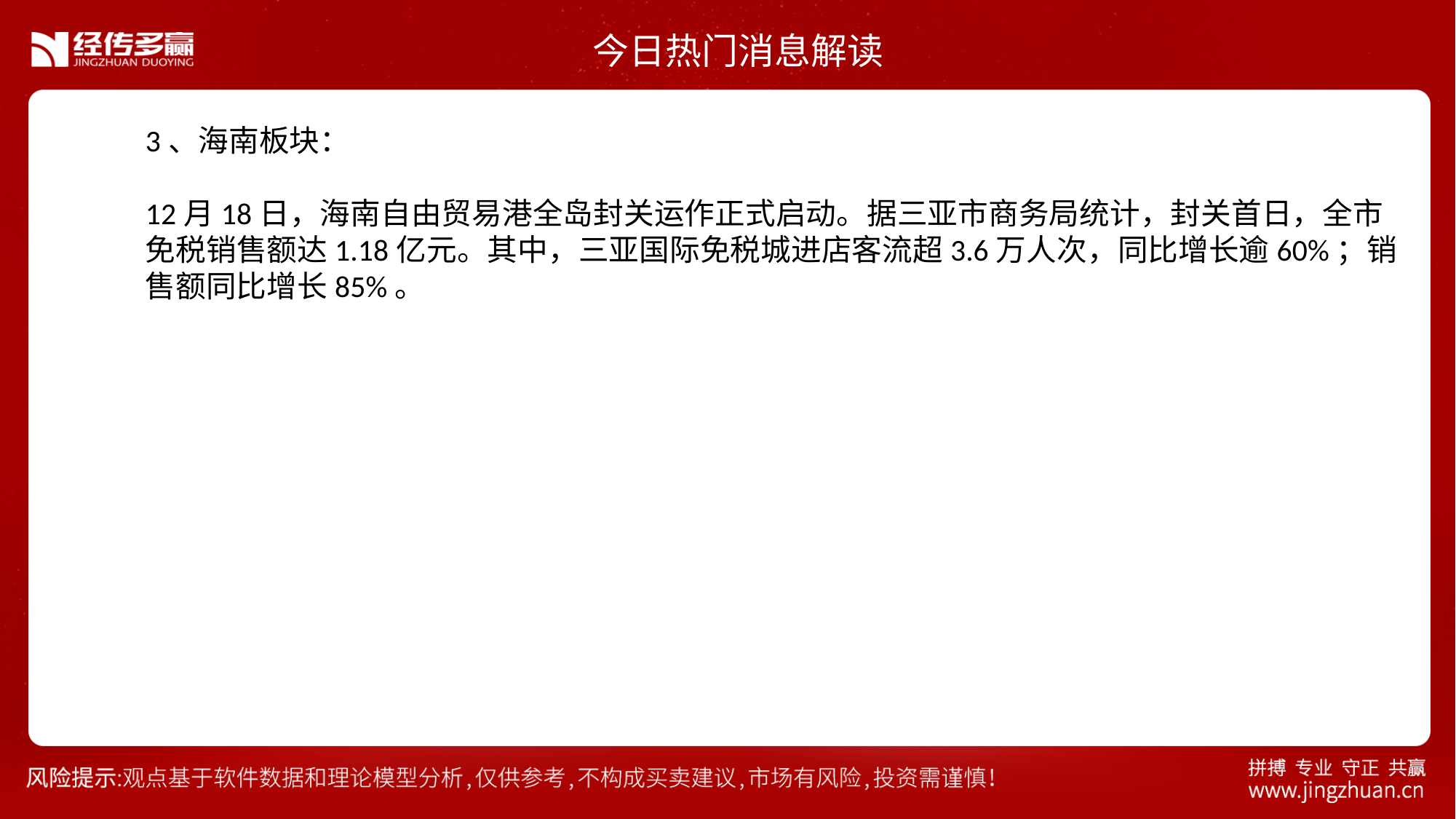

今日热门消息解读
3、海南板块：

12月18日，海南自由贸易港全岛封关运作正式启动。据三亚市商务局统计，封关首日，全市免税销售额达1.18亿元。其中，三亚国际免税城进店客流超3.6万人次，同比增长逾60%；销售额同比增长85%。